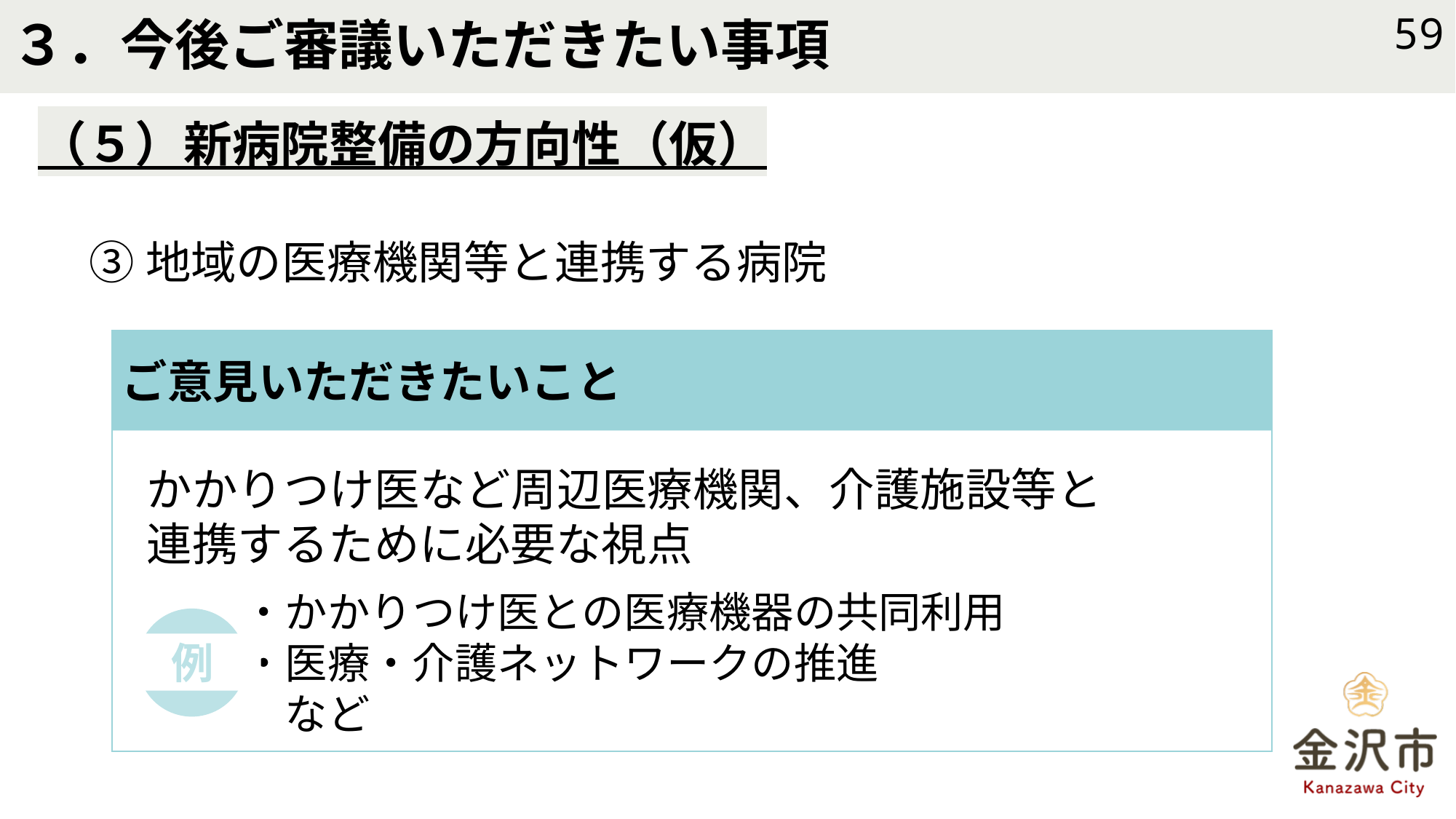

# ３．今後ご審議いただきたい事項
59
（５）新病院整備の方向性（仮）
③地域の医療機関等と連携する病院
ご意見いただきたいこと

かかりつけ医など周辺医療機関、介護施設等と
連携するために必要な視点
・かかりつけ医との医療機器の共同利用
・医療・介護ネットワークの推進
　など

例